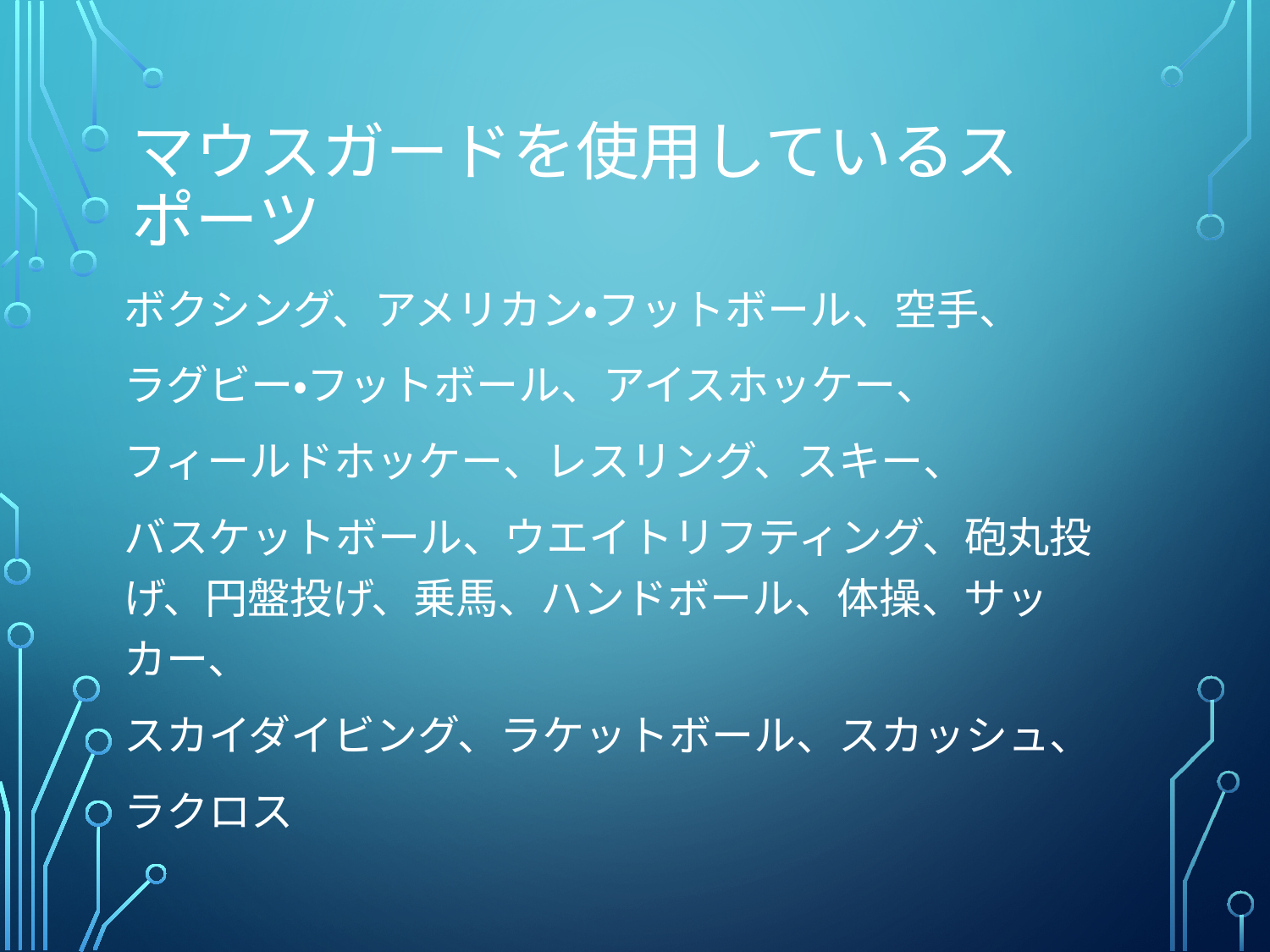

# マウスガードを使用しているスポーツ
ボクシング、アメリカン・フットボール、空手、
ラグビー・フットボール、アイスホッケー、
フィールドホッケー、レスリング、スキー、
バスケットボール、ウエイトリフティング、砲丸投げ、円盤投げ、乗馬、ハンドボール、体操、サッカー、
スカイダイビング、ラケットボール、スカッシュ、
ラクロス